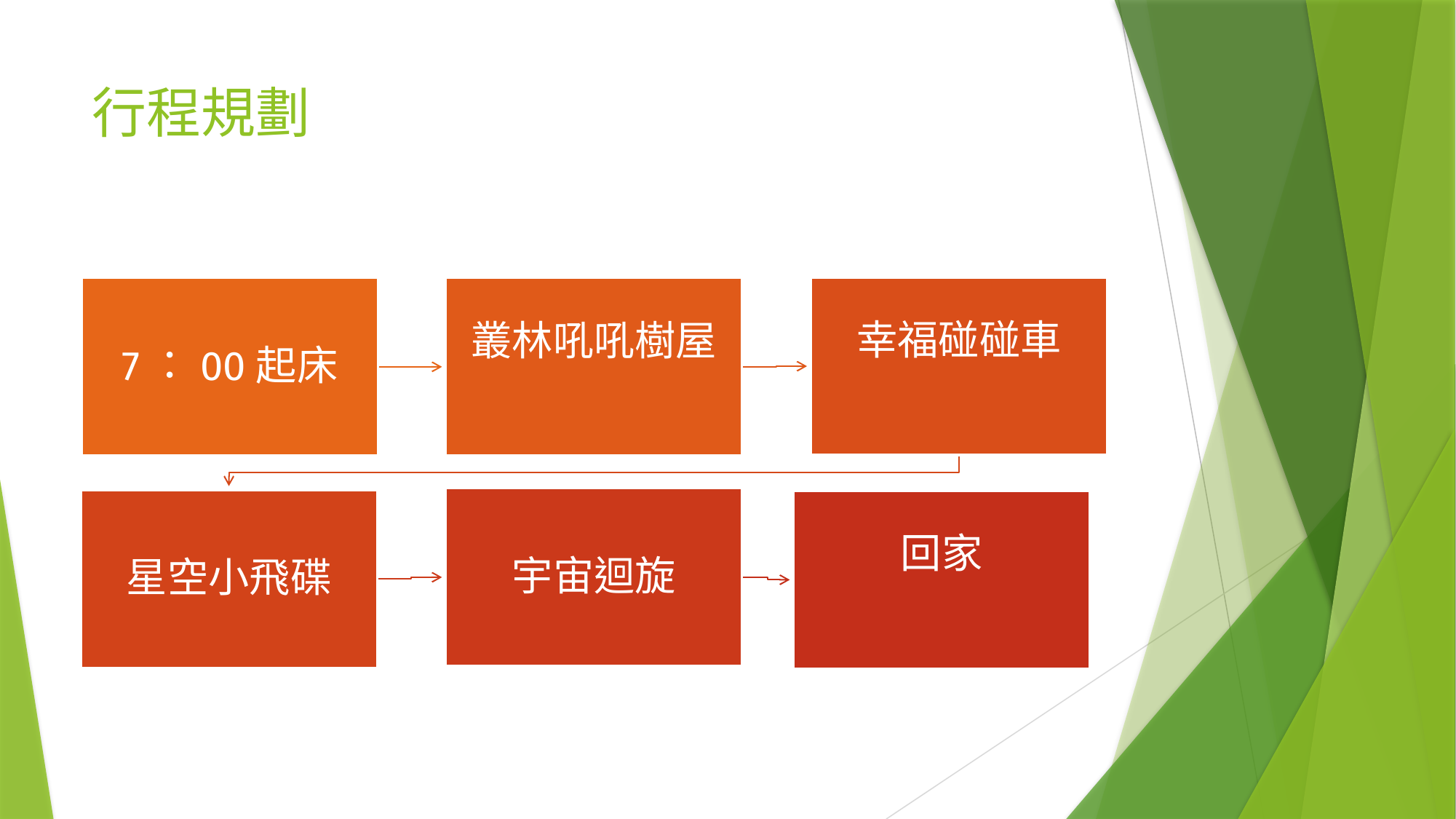

# 行程規劃

7：00起床

叢林吼吼樹屋

幸福碰碰車

星空小飛碟

宇宙迴旋
回家